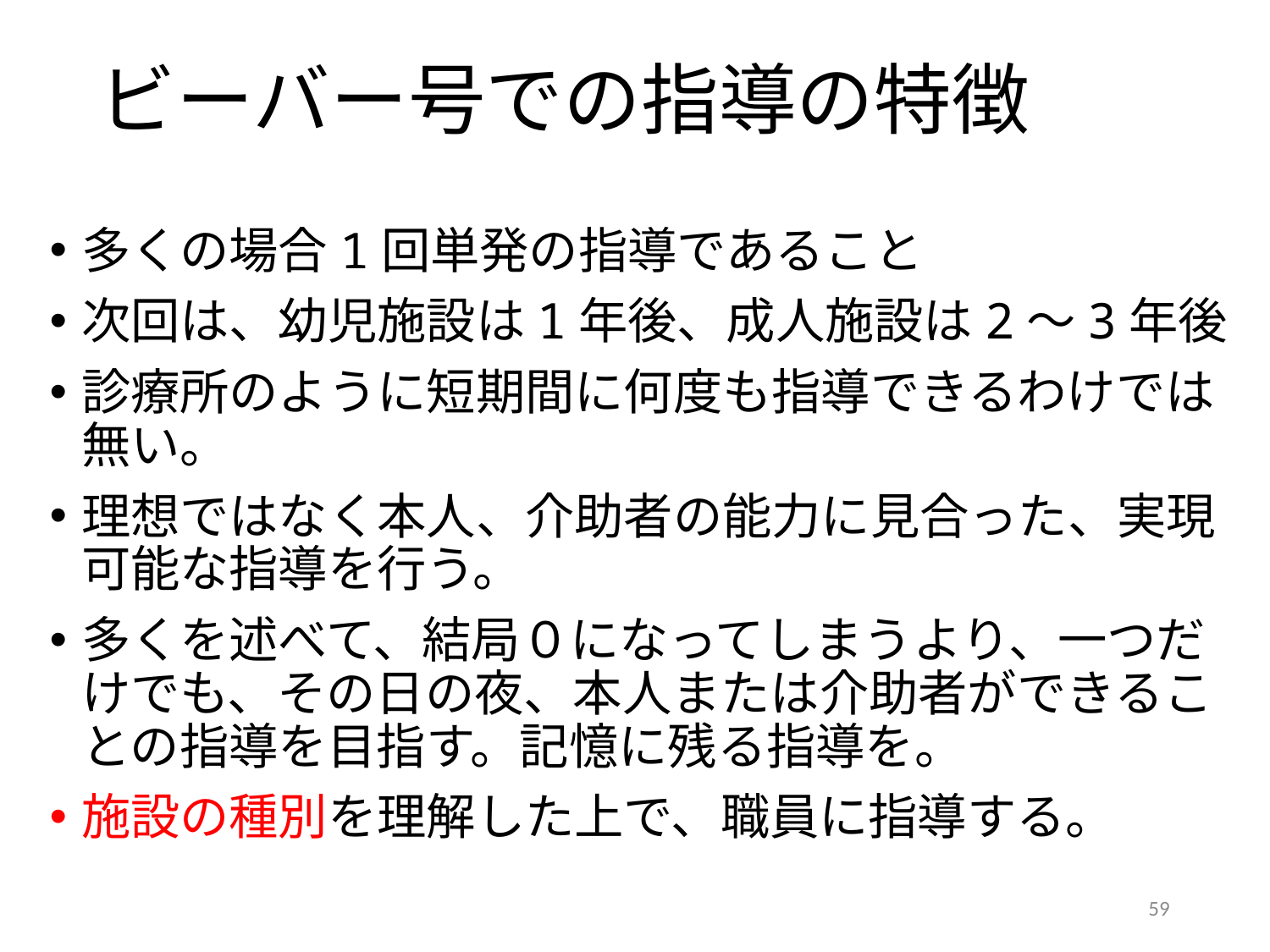

# ビーバー号での指導の特徴
多くの場合1回単発の指導であること
次回は、幼児施設は1年後、成人施設は2〜3年後
診療所のように短期間に何度も指導できるわけでは無い。
理想ではなく本人、介助者の能力に見合った、実現可能な指導を行う。
多くを述べて、結局０になってしまうより、一つだけでも、その日の夜、本人または介助者ができることの指導を目指す。記憶に残る指導を。
施設の種別を理解した上で、職員に指導する。
59